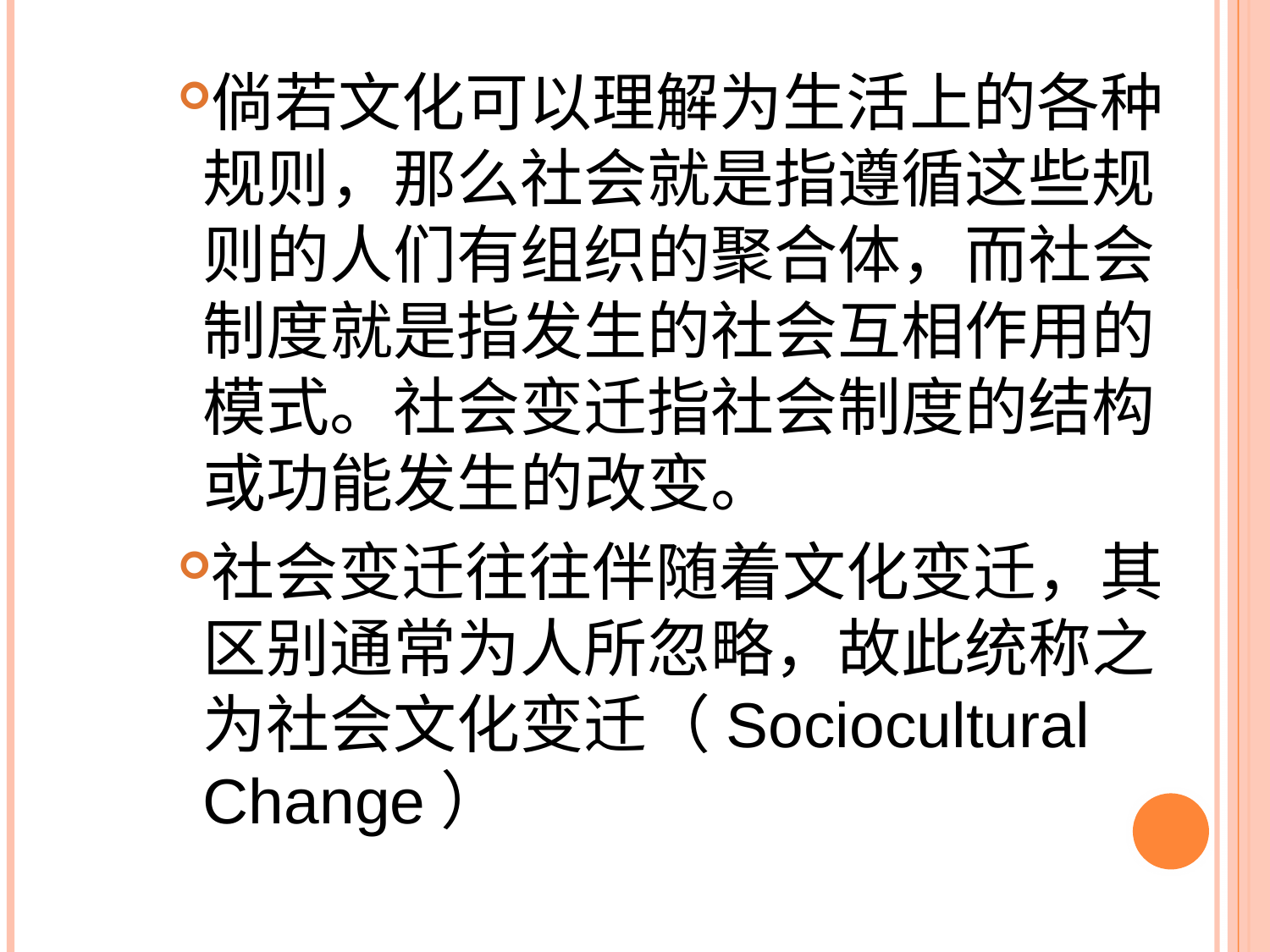

倘若文化可以理解为生活上的各种规则，那么社会就是指遵循这些规则的人们有组织的聚合体，而社会制度就是指发生的社会互相作用的模式。社会变迁指社会制度的结构或功能发生的改变。
社会变迁往往伴随着文化变迁，其区别通常为人所忽略，故此统称之为社会文化变迁（Sociocultural Change）